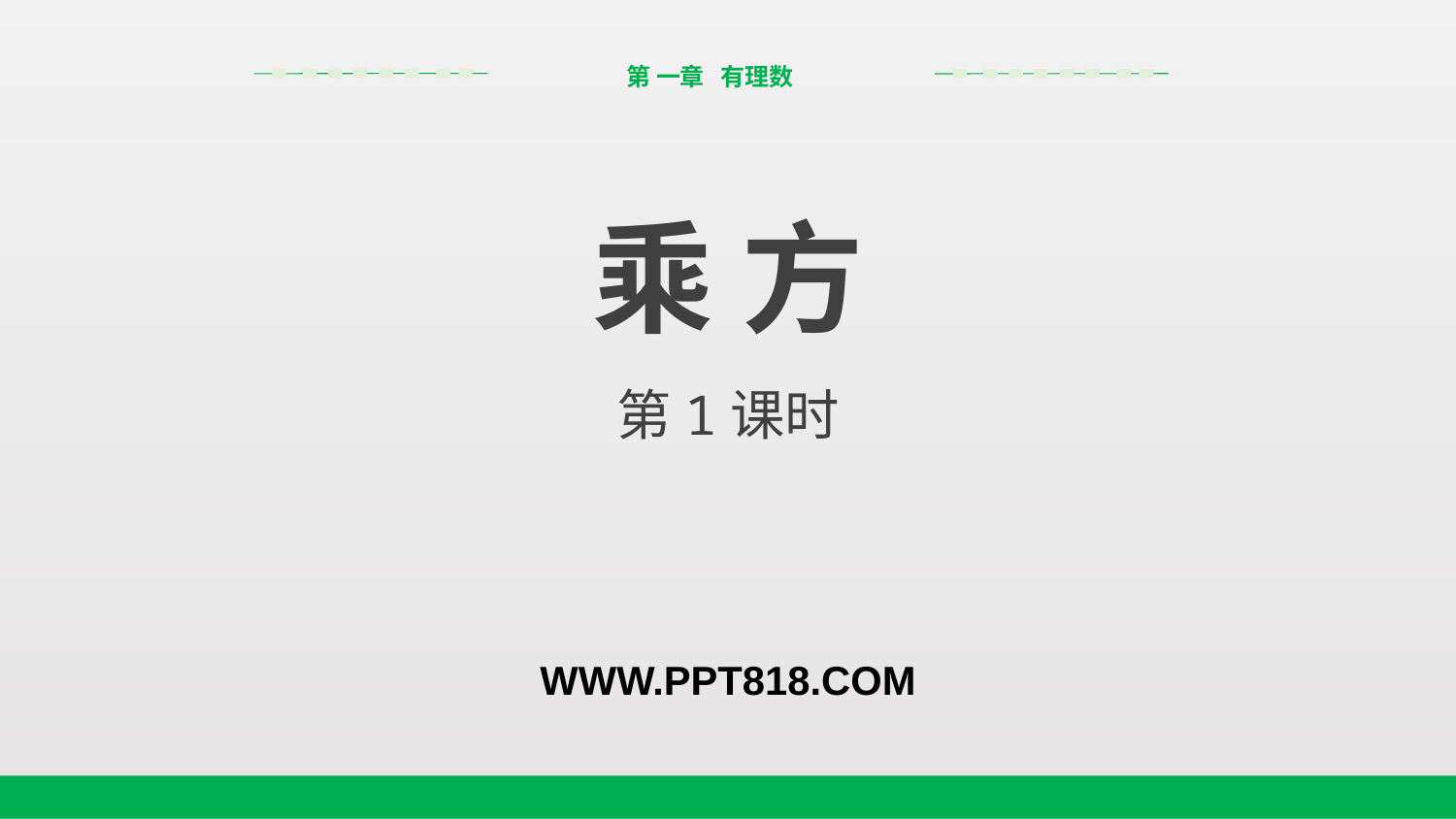

第 一章   有理数

乘 方
第1课时
WWW.PPT818.COM